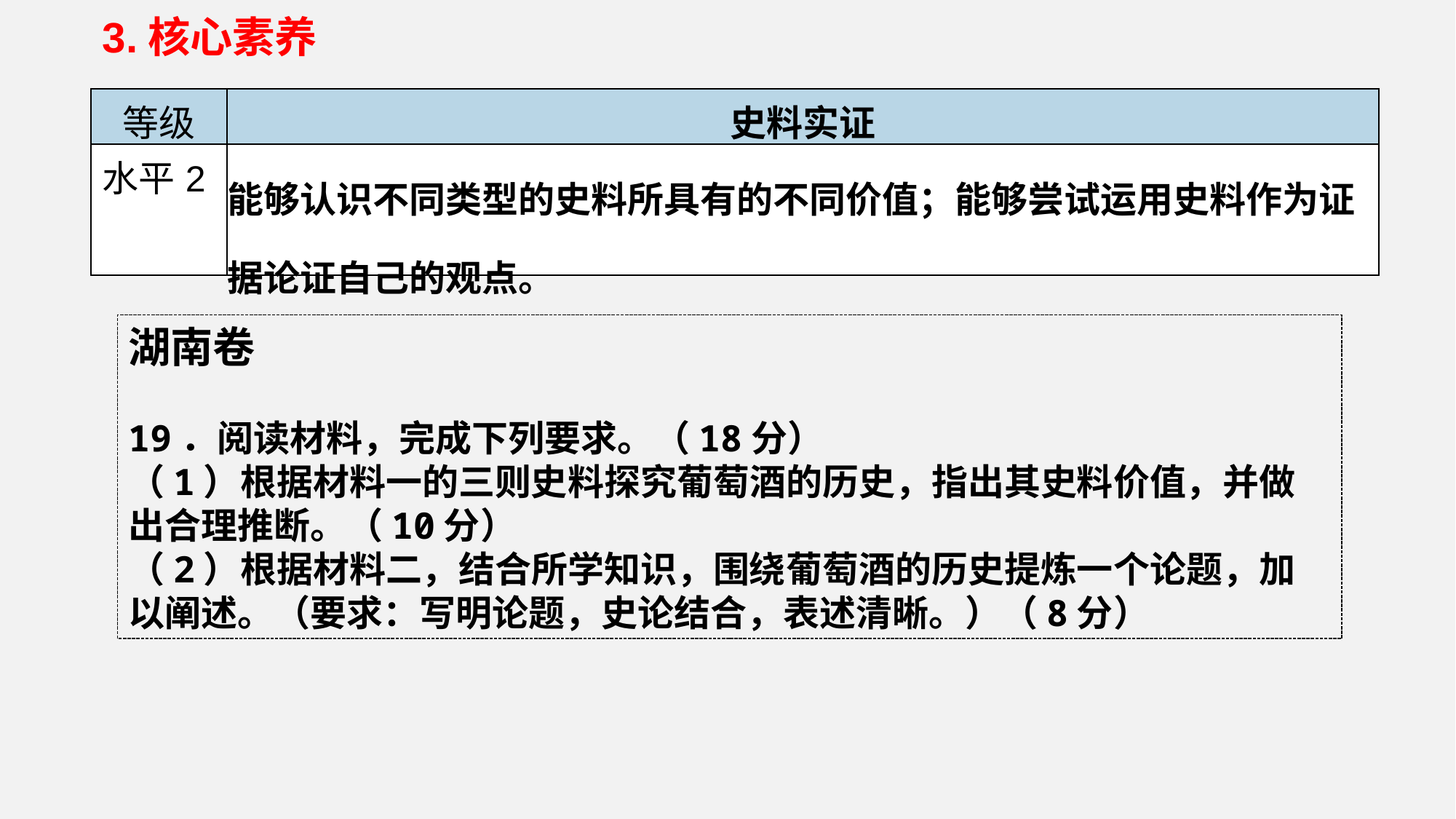

3.核心素养
| 等级 | 史料实证 |
| --- | --- |
| 水平2 | 能够认识不同类型的史料所具有的不同价值；能够尝试运用史料作为证据论证自己的观点。 |
湖南卷

19．阅读材料，完成下列要求。（18分）
（1）根据材料一的三则史料探究葡萄酒的历史，指出其史料价值，并做出合理推断。（10分）
（2）根据材料二，结合所学知识，围绕葡萄酒的历史提炼一个论题，加以阐述。（要求：写明论题，史论结合，表述清晰。）（8分）